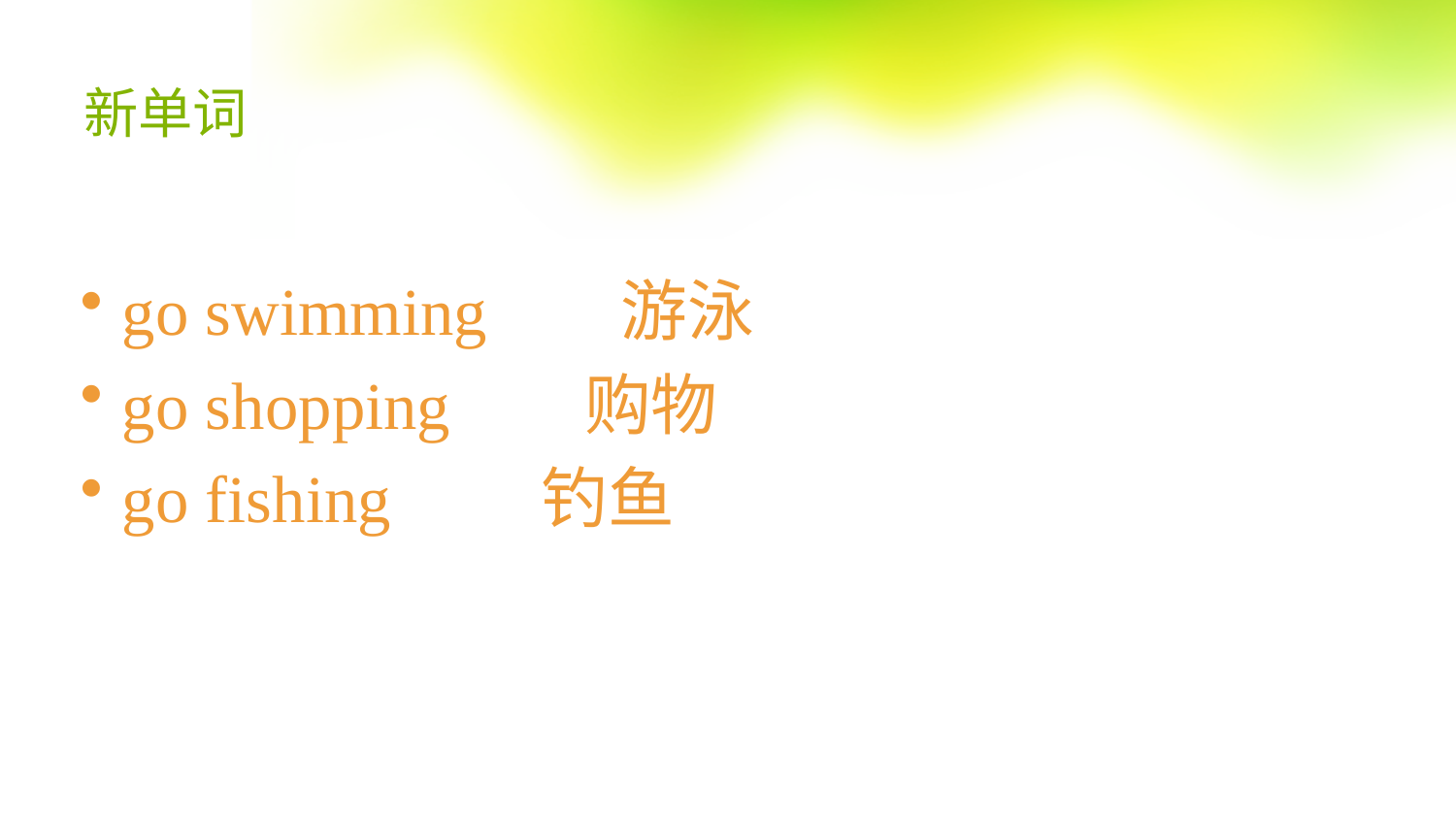

# 新单词
go swimming       游泳
go shopping       购物
go fishing        钓鱼